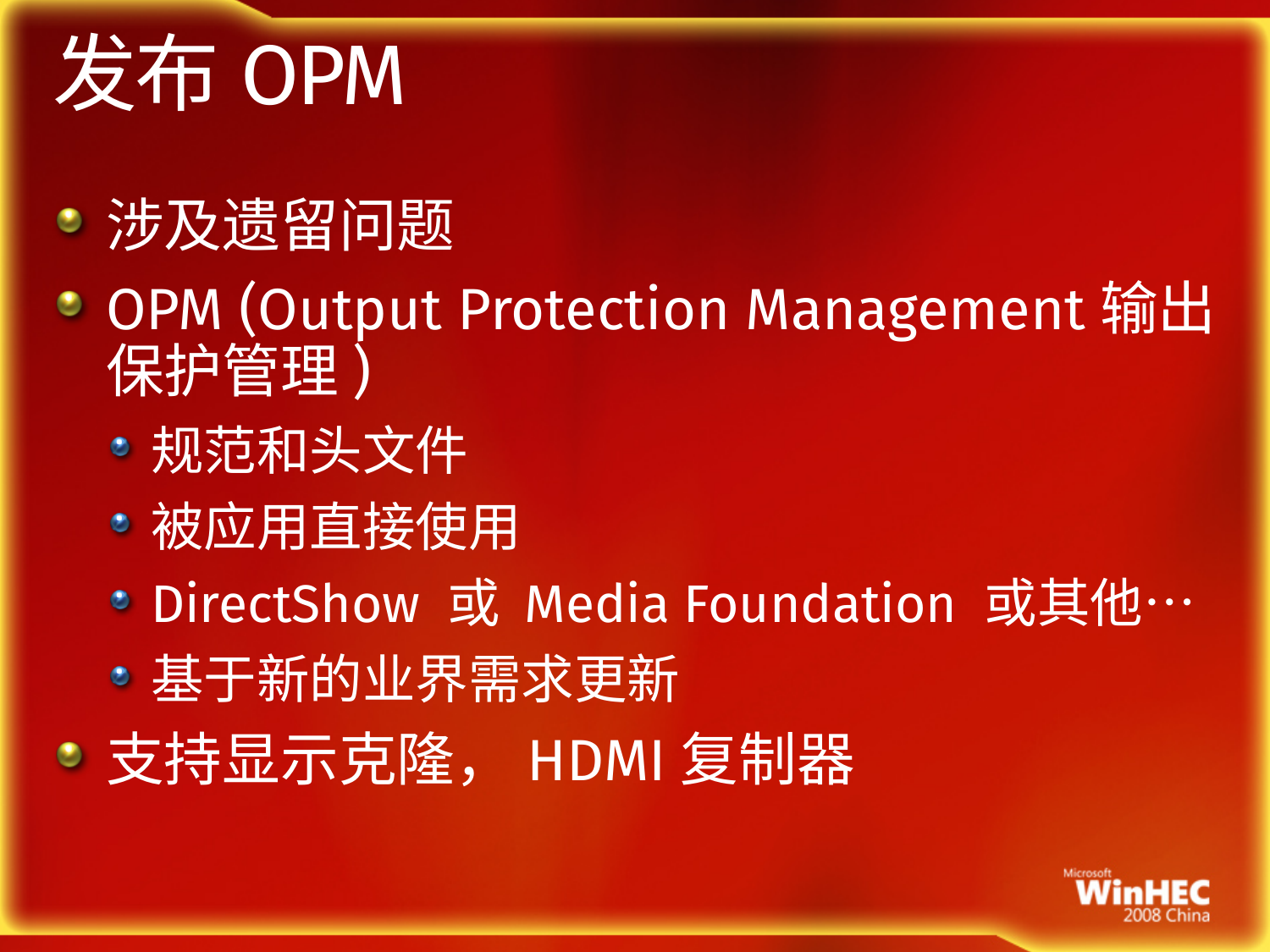

# 发布OPM
涉及遗留问题
OPM (Output Protection Management输出保护管理)
规范和头文件
被应用直接使用
DirectShow 或 Media Foundation 或其他…
基于新的业界需求更新
支持显示克隆，HDMI复制器